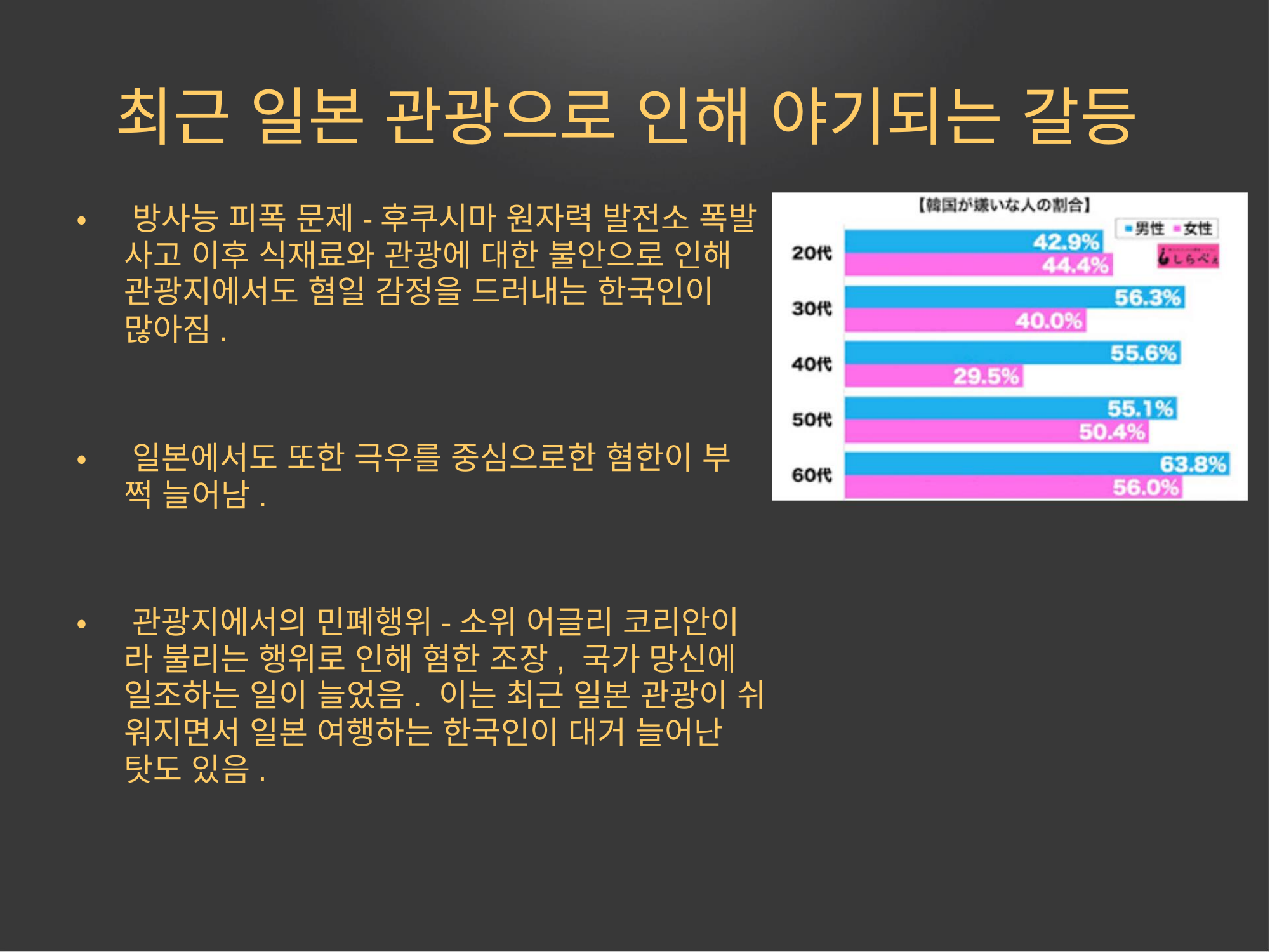

최근 일본 관광으로 인해 야기되는 갈등
• 방사능 피폭 문제-후쿠시마 원자력 발전소 폭발
사고 이후 식재료와 관광에 대한 불안으로 인해
관광지에서도 혐일 감정을 드러내는 한국인이
많아짐.
• 일본에서도 또한 극우를 중심으로한 혐한이 부
쩍 늘어남.
• 관광지에서의 민폐행위-소위 어글리 코리안이
라 불리는 행위로 인해 혐한 조장, 국가 망신에
일조하는 일이 늘었음. 이는 최근 일본 관광이 쉬
워지면서 일본 여행하는 한국인이 대거 늘어난
탓도 있음.